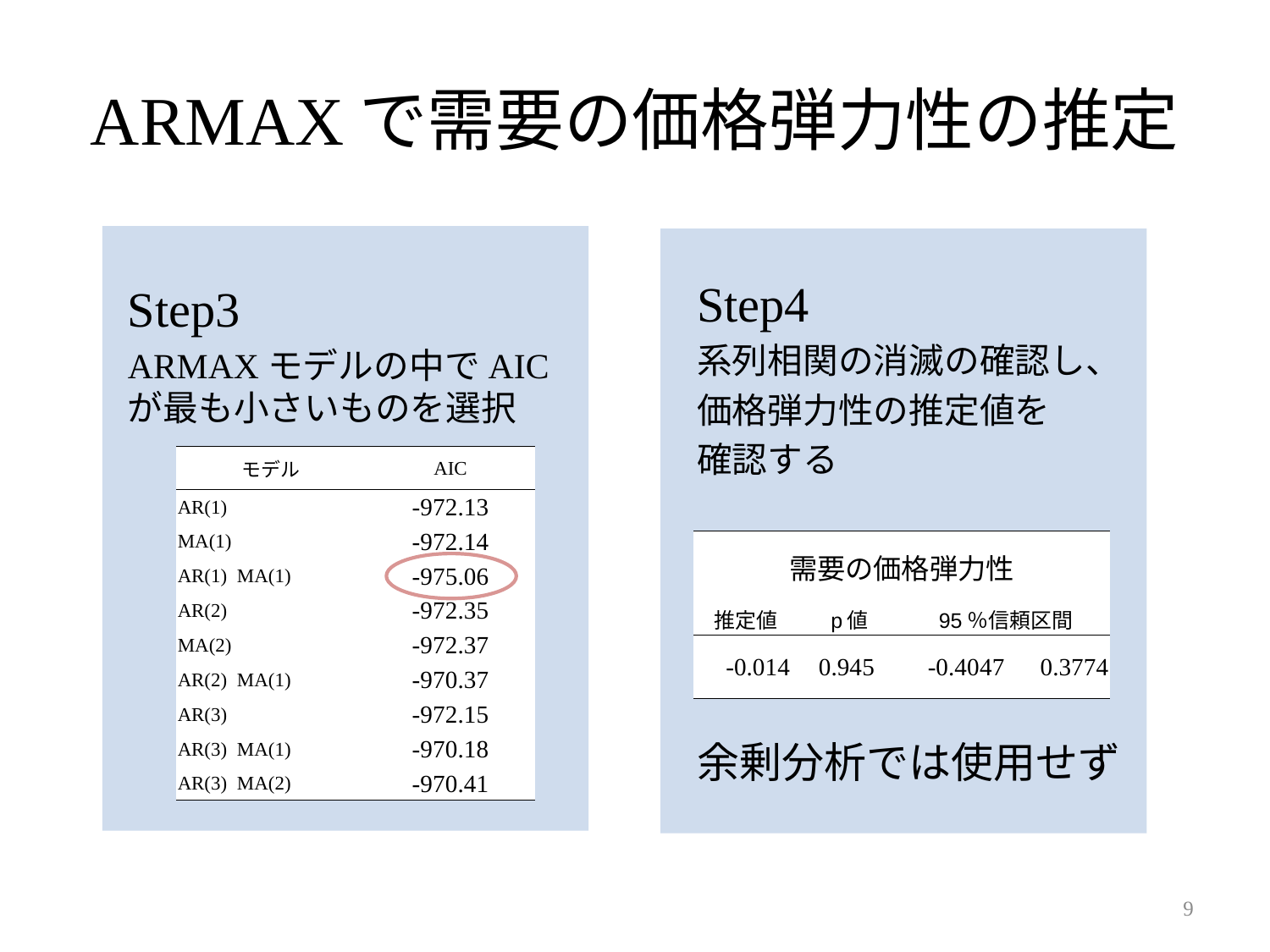

# ARMAXで需要の価格弾力性の推定

Step4
系列相関の消滅の確認し、
価格弾力性の推定値を
確認する

余剰分析では使用せず

Step3
ARMAXモデルの中でAICが最も小さいものを選択
| モデル | AIC |
| --- | --- |
| AR(1) | -972.13 |
| MA(1) | -972.14 |
| AR(1) MA(1) | -975.06 |
| AR(2) | -972.35 |
| MA(2) | -972.37 |
| AR(2) MA(1) | -970.37 |
| AR(3) | -972.15 |
| AR(3) MA(1) | -970.18 |
| AR(3) MA(2) | -970.41 |
| 需要の価格弾力性 |  |  |  |
| --- | --- | --- | --- |
| 推定値 | p値 | 95％信頼区間 |  |
| -0.014 | 0.945 | -0.4047 | 0.3774 |

9